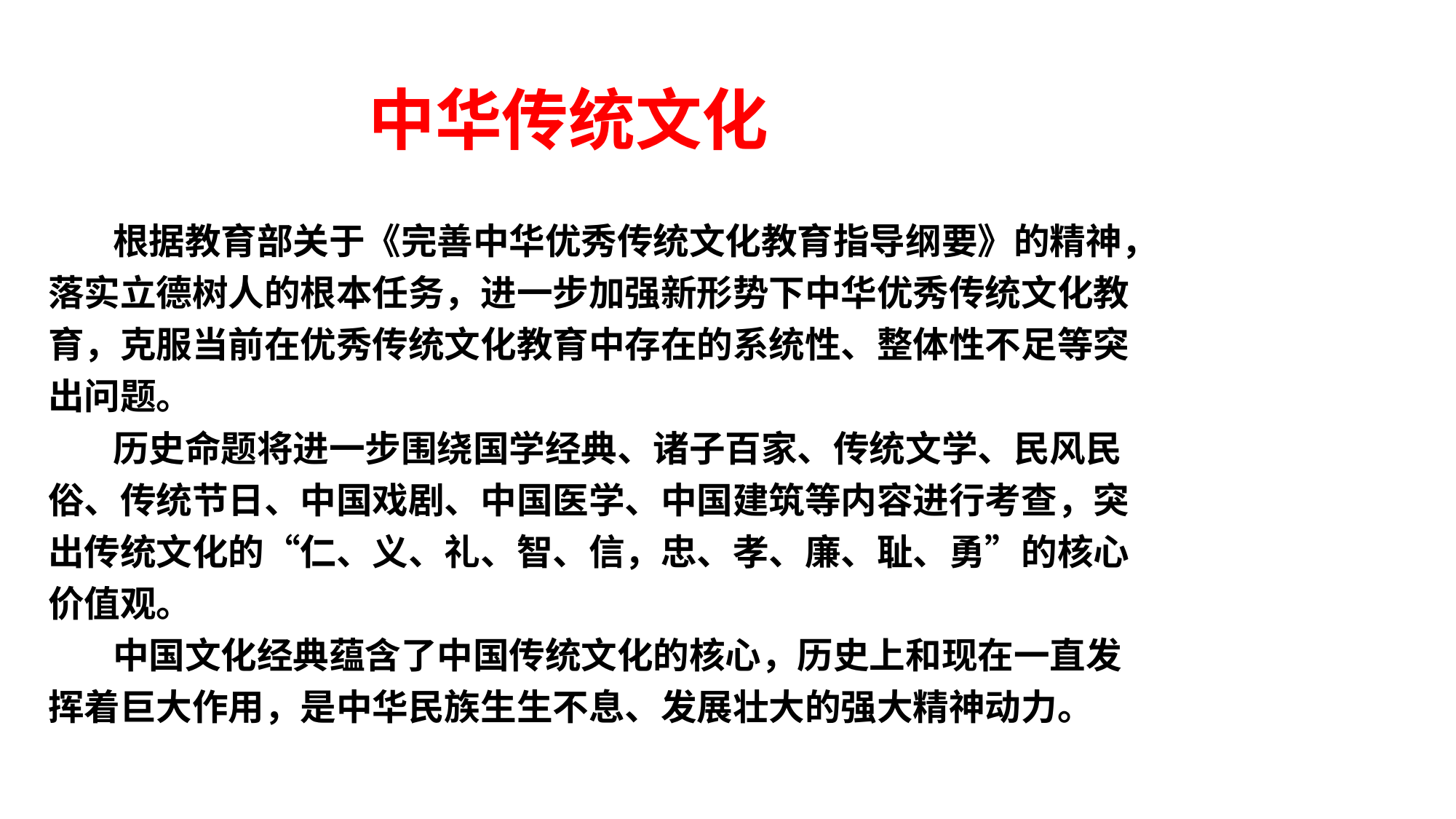

# 中华传统文化
       根据教育部关于《完善中华优秀传统文化教育指导纲要》的精神，
落实立德树人的根本任务，进一步加强新形势下中华优秀传统文化教
育，克服当前在优秀传统文化教育中存在的系统性、整体性不足等突
出问题。
       历史命题将进一步围绕国学经典、诸子百家、传统文学、民风民
俗、传统节日、中国戏剧、中国医学、中国建筑等内容进行考查，突
出传统文化的“仁、义、礼、智、信，忠、孝、廉、耻、勇”的核心
价值观。
       中国文化经典蕴含了中国传统文化的核心，历史上和现在一直发
挥着巨大作用，是中华民族生生不息、发展壮大的强大精神动力。